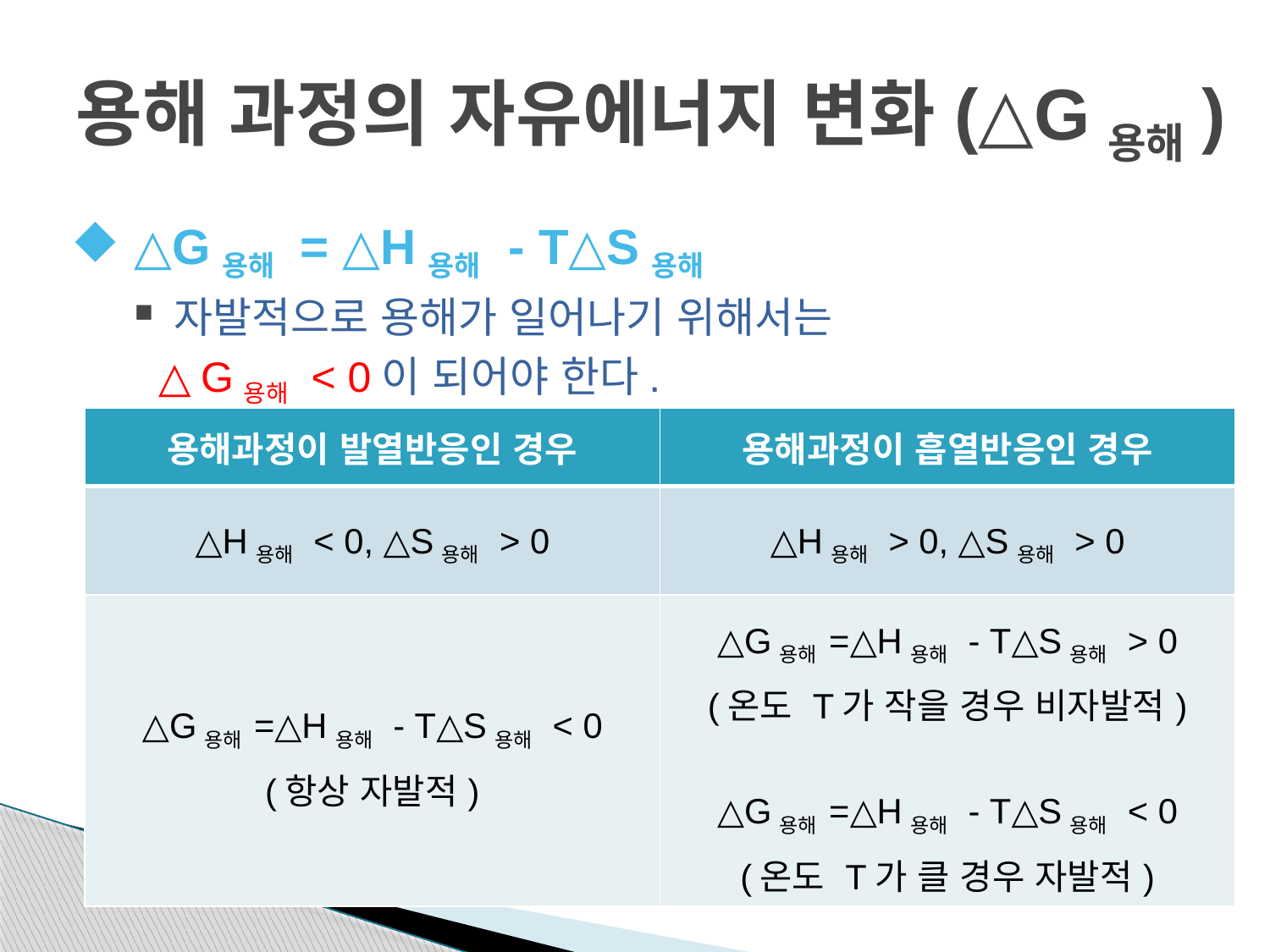

# 용해 과정의 자유에너지 변화(△G용해)
 △G용해 = △H용해  - T△S용해
자발적으로 용해가 일어나기 위해서는
  △G용해 < 0이 되어야 한다.

| 용해과정이 발열반응인 경우 | 용해과정이 흡열반응인 경우 |
| --- | --- |
| △H용해 < 0, △S용해 > 0 | △H용해 > 0, △S용해 > 0 |
| △G용해 =△H용해 - T△S용해 < 0 (항상 자발적) | △G용해 =△H용해 - T△S용해 > 0 (온도 T가 작을 경우 비자발적) △G용해 =△H용해 - T△S용해 < 0 (온도 T가 클 경우 자발적) |